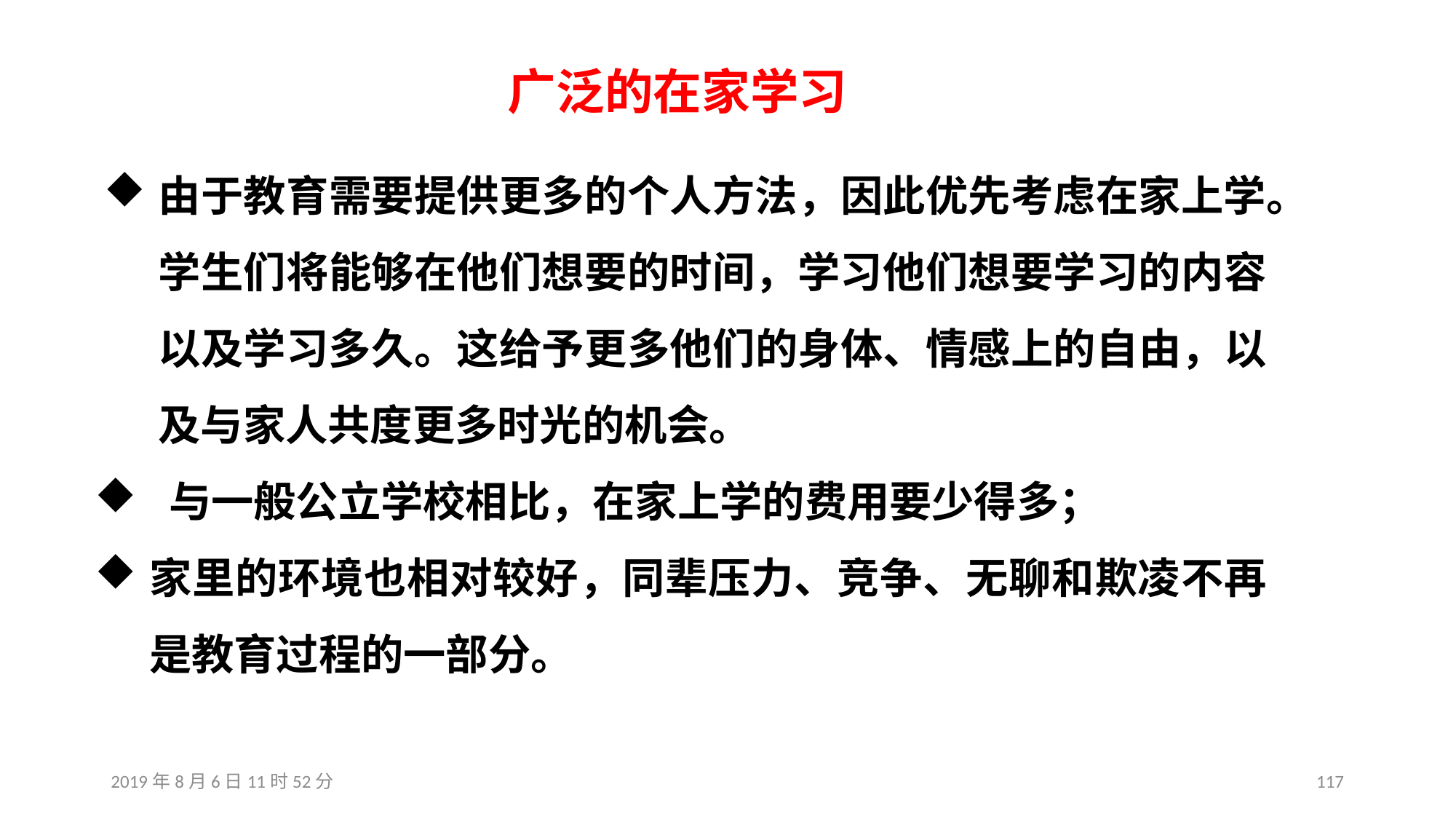

广泛的在家学习
由于教育需要提供更多的个人方法，因此优先考虑在家上学。学生们将能够在他们想要的时间，学习他们想要学习的内容以及学习多久。这给予更多他们的身体、情感上的自由，以及与家人共度更多时光的机会。
 与一般公立学校相比，在家上学的费用要少得多；
家里的环境也相对较好，同辈压力、竞争、无聊和欺凌不再是教育过程的一部分。
2019年8月6日11时52分

117